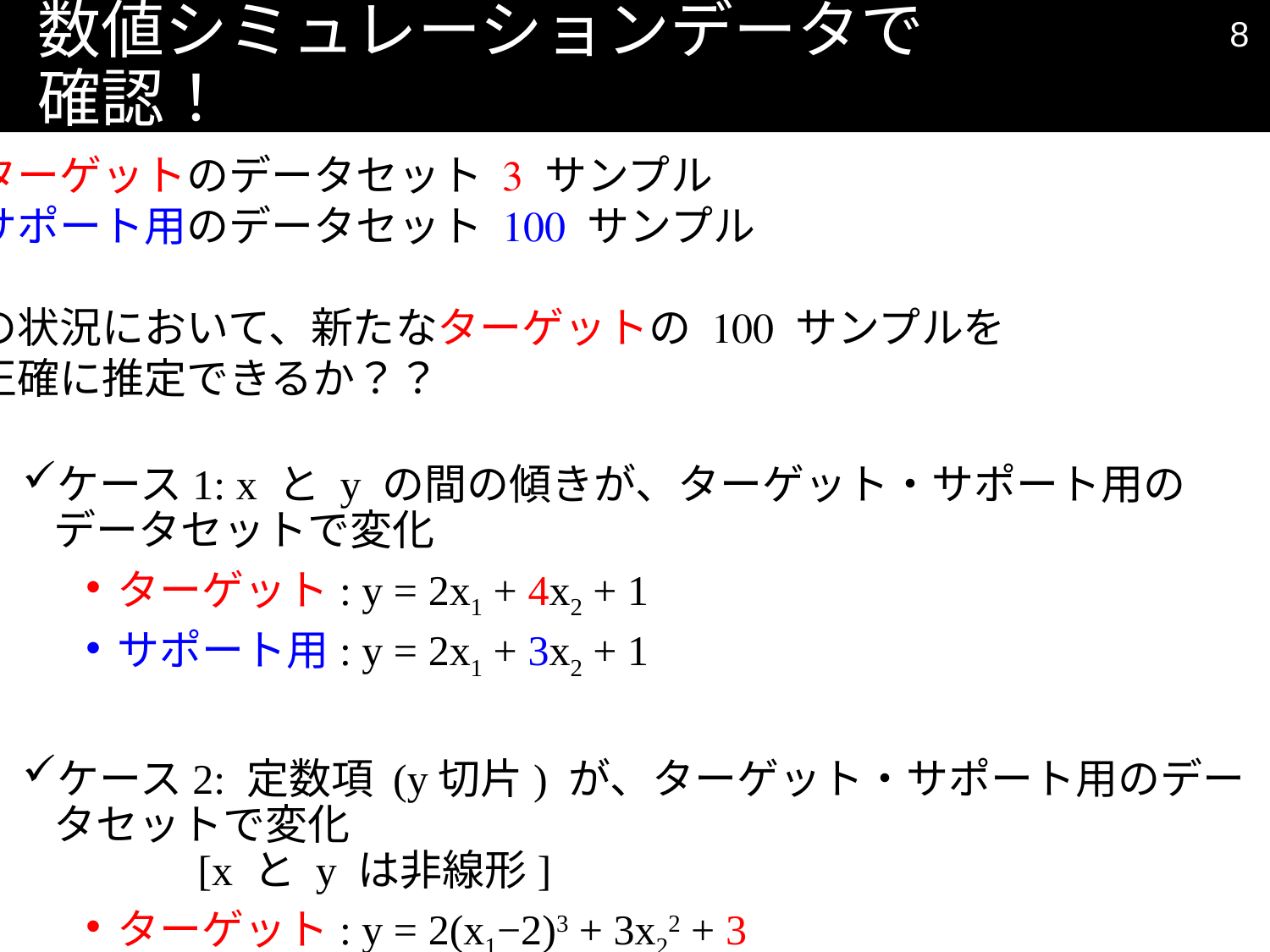

8
# 数値シミュレーションデータで確認！
ターゲットのデータセット 3 サンプル
サポート用のデータセット 100 サンプル
の状況において、新たなターゲットの 100 サンプルを
正確に推定できるか？？
ケース1: x と y の間の傾きが、ターゲット・サポート用のデータセットで変化
ターゲット: y = 2x1 + 4x2 + 1
サポート用: y = 2x1 + 3x2 + 1

ケース2: 定数項 (y切片) が、ターゲット・サポート用のデータセットで変化
              [x と y は非線形]
ターゲット: y = 2(x1−2)3 + 3x22 + 3
サポート用: y = 2(x1−2)3 + 3x22 + 1